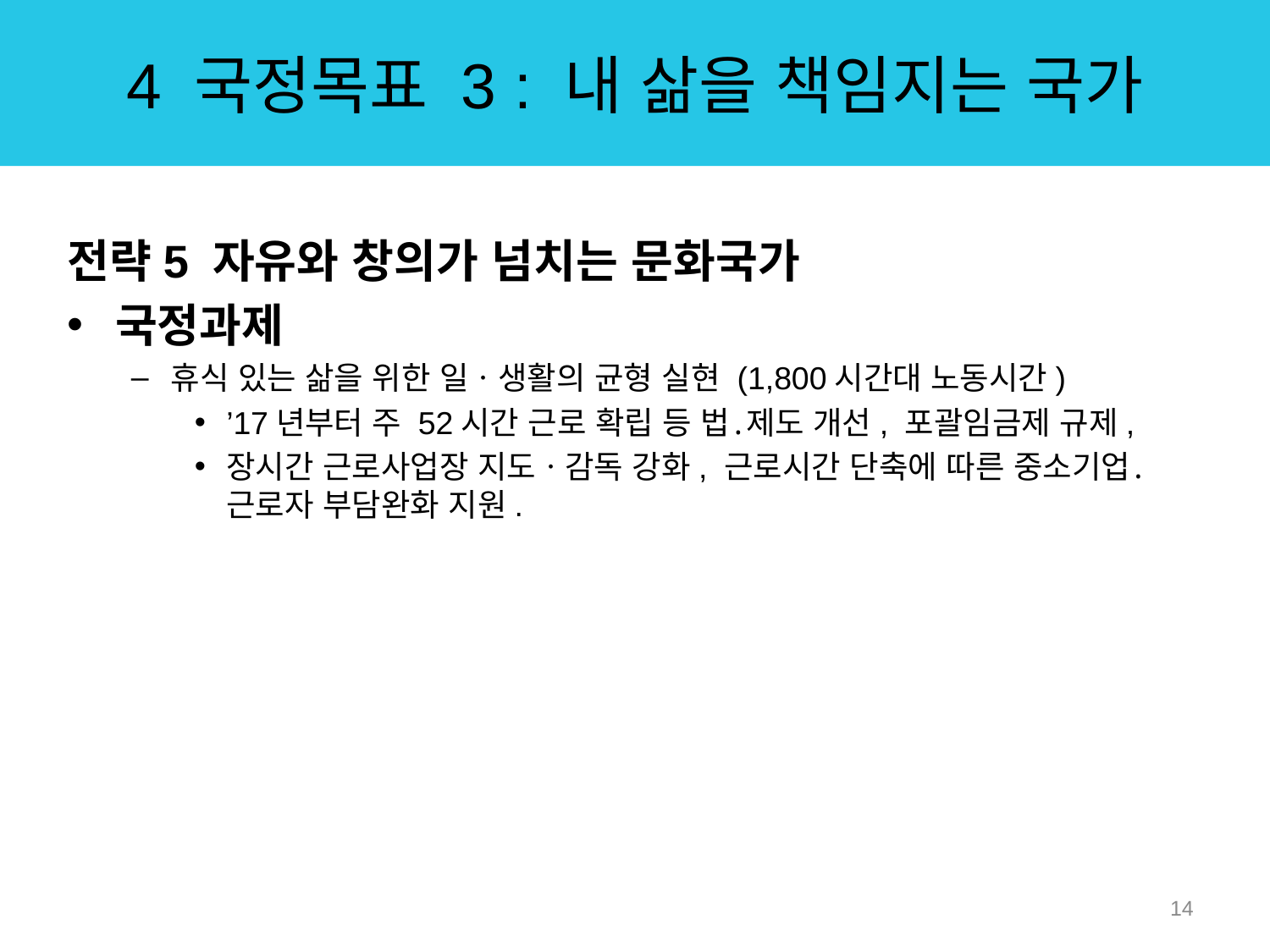

4 국정목표 3 : 내 삶을 책임지는 국가
전략5 자유와 창의가 넘치는 문화국가
국정과제
휴식 있는 삶을 위한 일ㆍ생활의 균형 실현 (1,800시간대 노동시간)
’17년부터 주 52시간 근로 확립 등 법․제도 개선, 포괄임금제 규제,
장시간 근로사업장 지도ㆍ감독 강화, 근로시간 단축에 따른 중소기업․ 근로자 부담완화 지원.

14